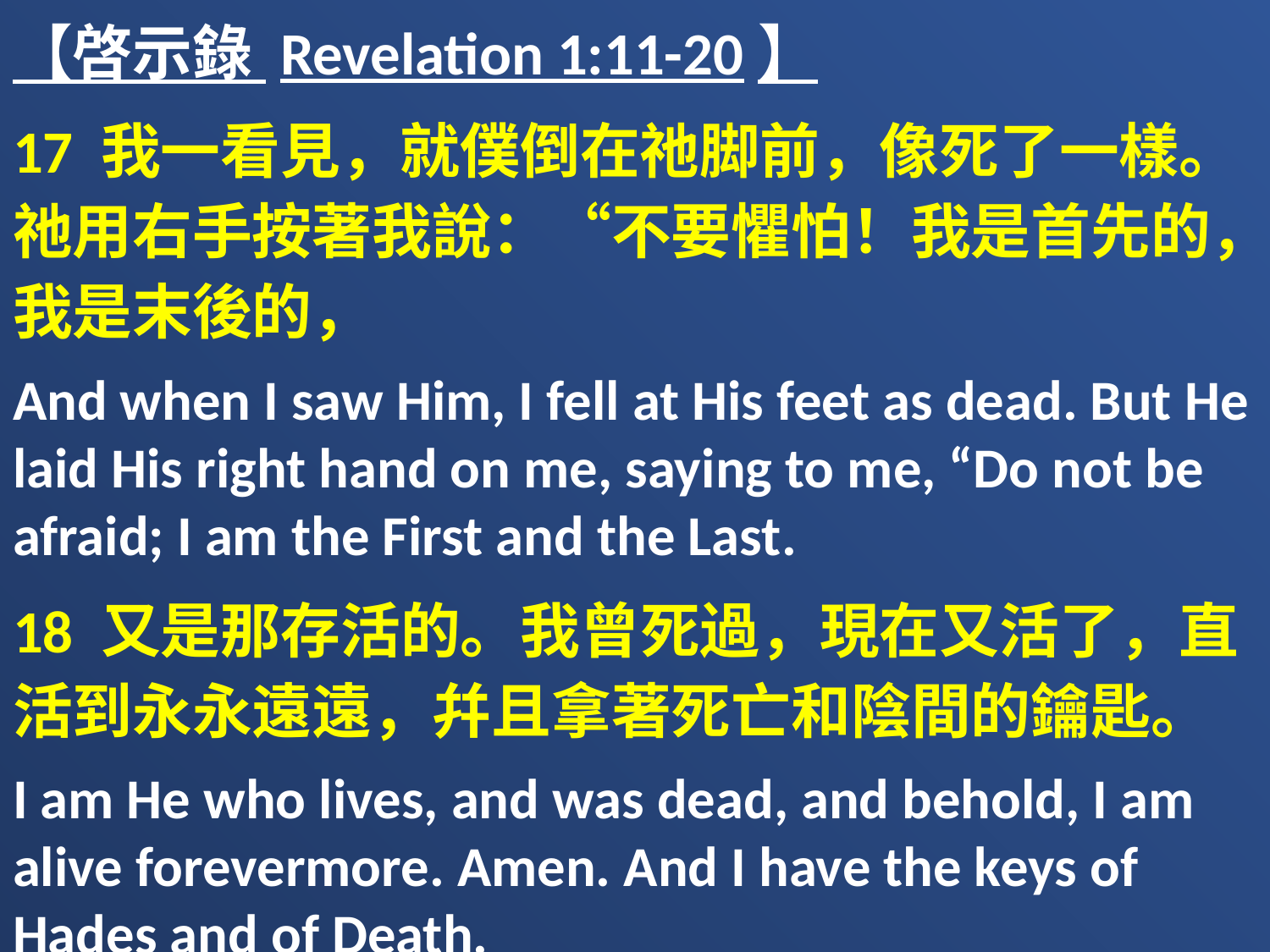

【啓示錄 Revelation 1:11-20】
17 我一看見，就僕倒在祂脚前，像死了一樣。祂用右手按著我說：“不要懼怕！我是首先的，我是末後的，
And when I saw Him, I fell at His feet as dead. But He laid His right hand on me, saying to me, “Do not be afraid; I am the First and the Last.
18 又是那存活的。我曾死過，現在又活了，直活到永永遠遠，幷且拿著死亡和陰間的鑰匙。
I am He who lives, and was dead, and behold, I am alive forevermore. Amen. And I have the keys of Hades and of Death.